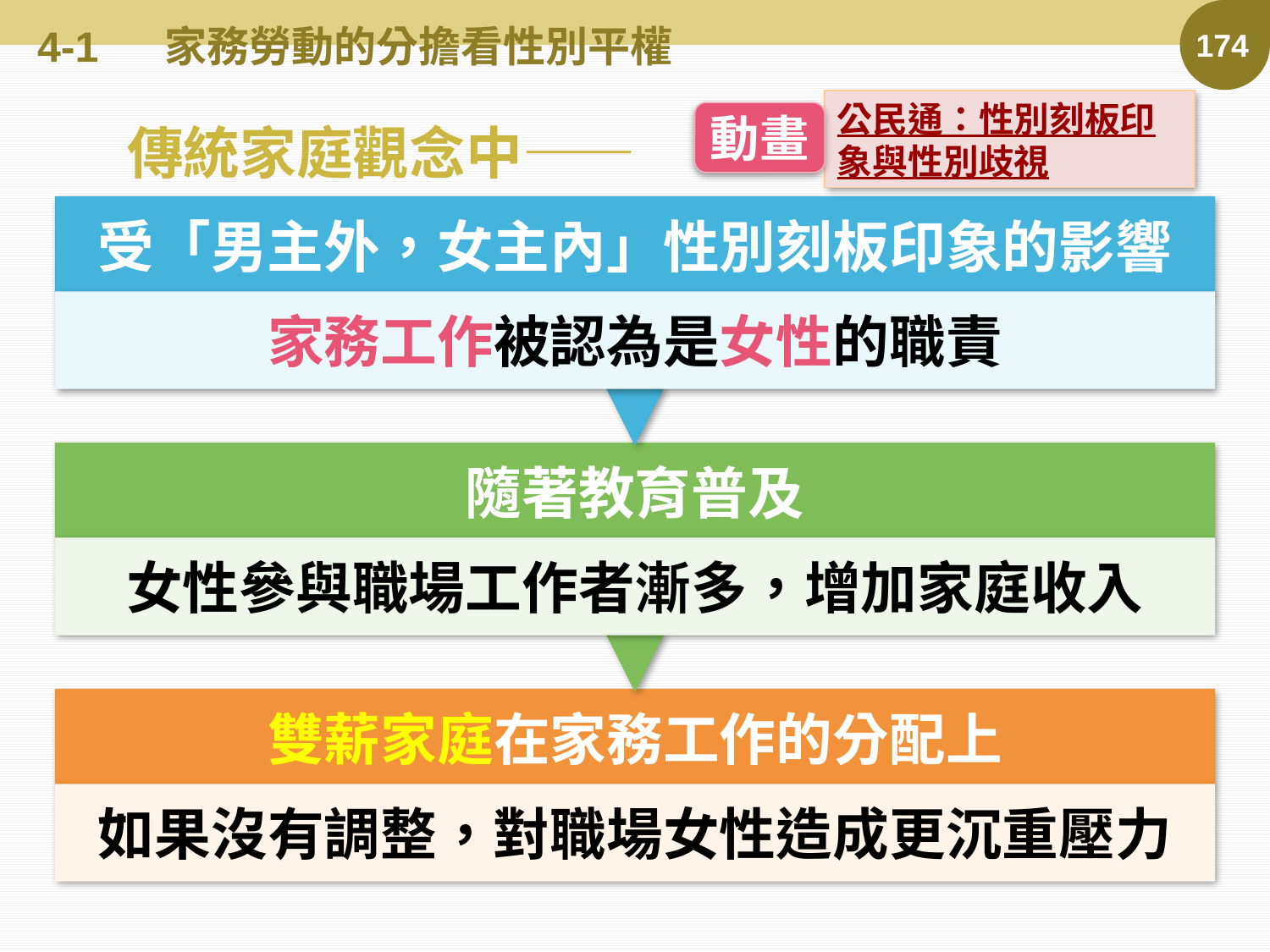

# 4-1	家務勞動的分擔看性別平權
174
公民通：性別刻板印象與性別歧視
動畫
  傳統家庭觀念中——
受「男主外，女主內」性別刻板印象的影響
家務工作被認為是女性的職責

隨著教育普及
女性參與職場工作者漸多，增加家庭收入

雙薪家庭在家務工作的分配上
如果沒有調整，對職場女性造成更沉重壓力